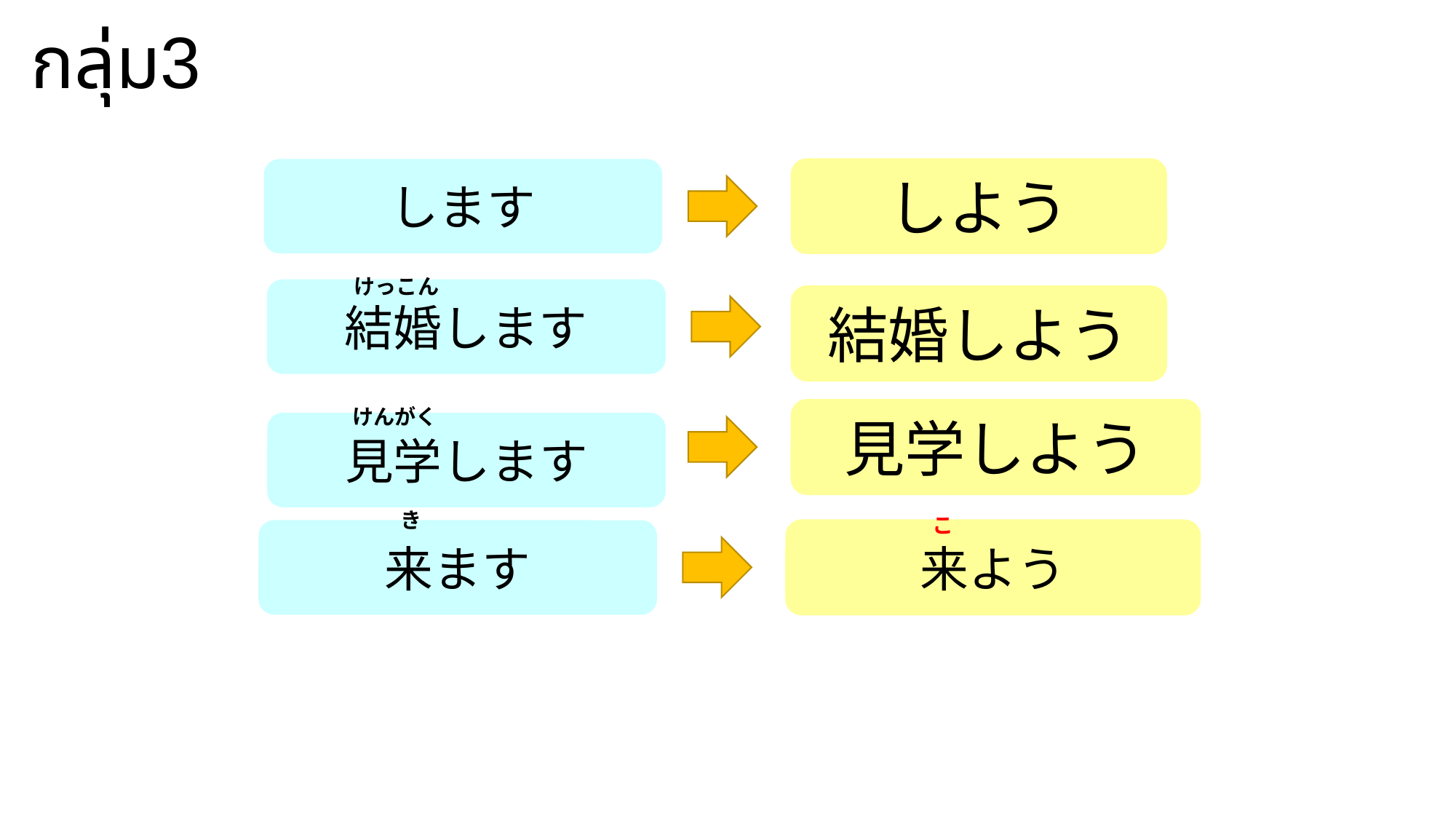

กลุ่ม3
します
しよう

けっこん
結婚します
結婚しよう

けんがく
見学しよう
見学します

き
こ
来ます
来よう